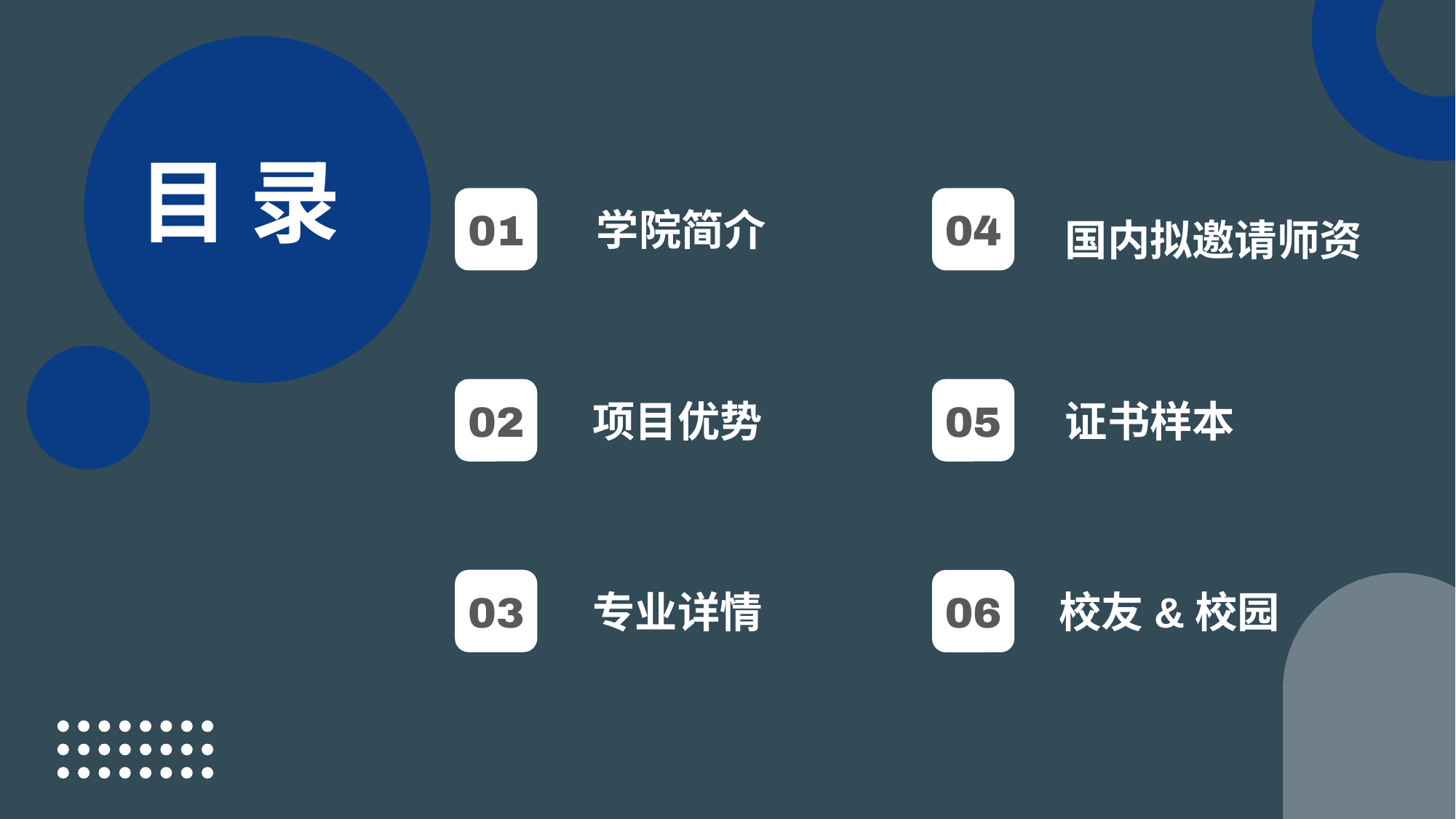

目 录

01
学院简介

04
国内拟邀请师资

02
项目优势

05
证书样本

03
专业详情

06
校友&校园